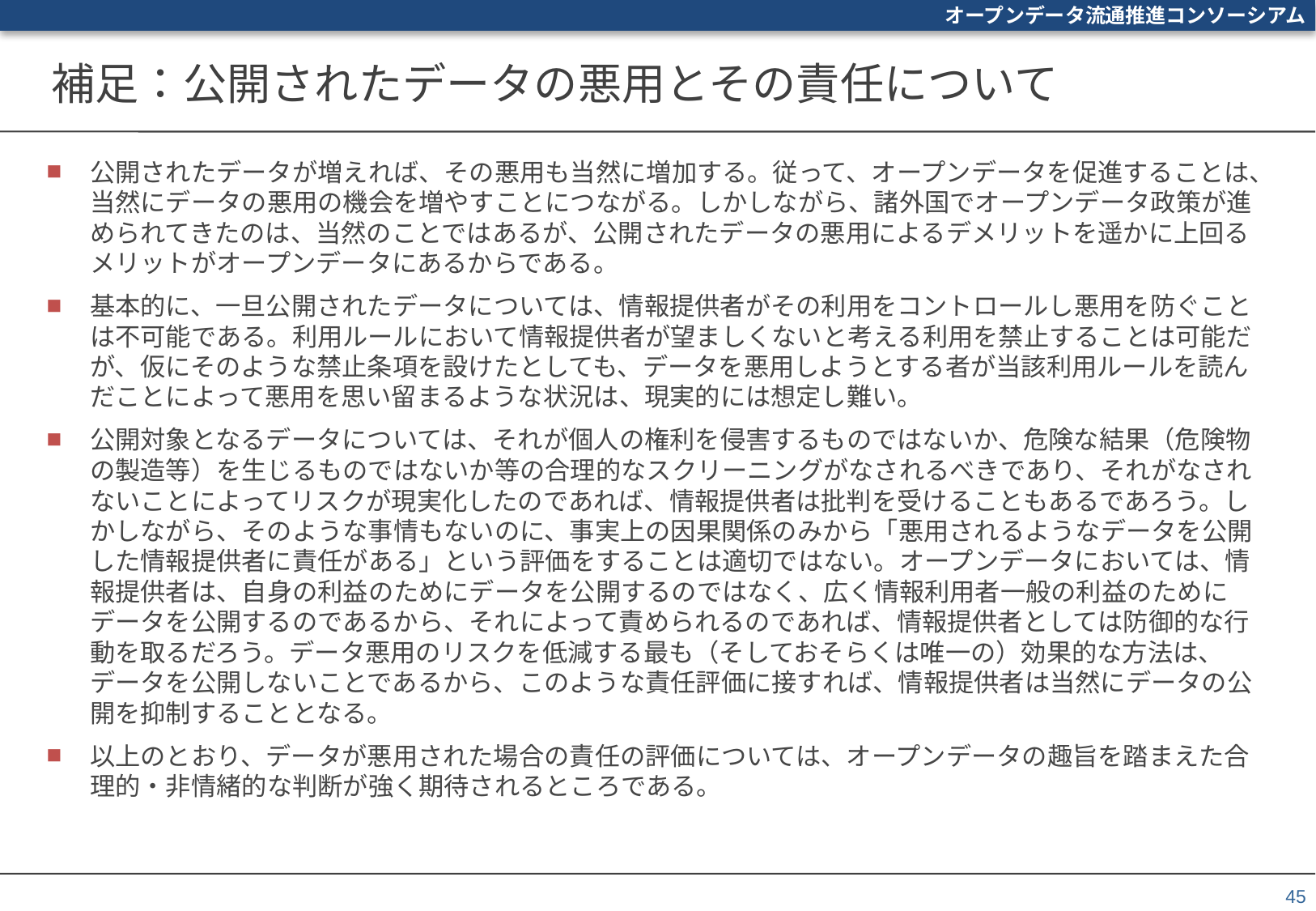

# 補足：公開されたデータの悪用とその責任について
公開されたデータが増えれば、その悪用も当然に増加する。従って、オープンデータを促進することは、当然にデータの悪用の機会を増やすことにつながる。しかしながら、諸外国でオープンデータ政策が進められてきたのは、当然のことではあるが、公開されたデータの悪用によるデメリットを遥かに上回るメリットがオープンデータにあるからである。
基本的に、一旦公開されたデータについては、情報提供者がその利用をコントロールし悪用を防ぐことは不可能である。利用ルールにおいて情報提供者が望ましくないと考える利用を禁止することは可能だが、仮にそのような禁止条項を設けたとしても、データを悪用しようとする者が当該利用ルールを読んだことによって悪用を思い留まるような状況は、現実的には想定し難い。
公開対象となるデータについては、それが個人の権利を侵害するものではないか、危険な結果（危険物の製造等）を生じるものではないか等の合理的なスクリーニングがなされるべきであり、それがなされないことによってリスクが現実化したのであれば、情報提供者は批判を受けることもあるであろう。しかしながら、そのような事情もないのに、事実上の因果関係のみから「悪用されるようなデータを公開した情報提供者に責任がある」という評価をすることは適切ではない。オープンデータにおいては、情報提供者は、自身の利益のためにデータを公開するのではなく、広く情報利用者一般の利益のためにデータを公開するのであるから、それによって責められるのであれば、情報提供者としては防御的な行動を取るだろう。データ悪用のリスクを低減する最も（そしておそらくは唯一の）効果的な方法は、データを公開しないことであるから、このような責任評価に接すれば、情報提供者は当然にデータの公開を抑制することとなる。
以上のとおり、データが悪用された場合の責任の評価については、オープンデータの趣旨を踏まえた合理的・非情緒的な判断が強く期待されるところである。
45